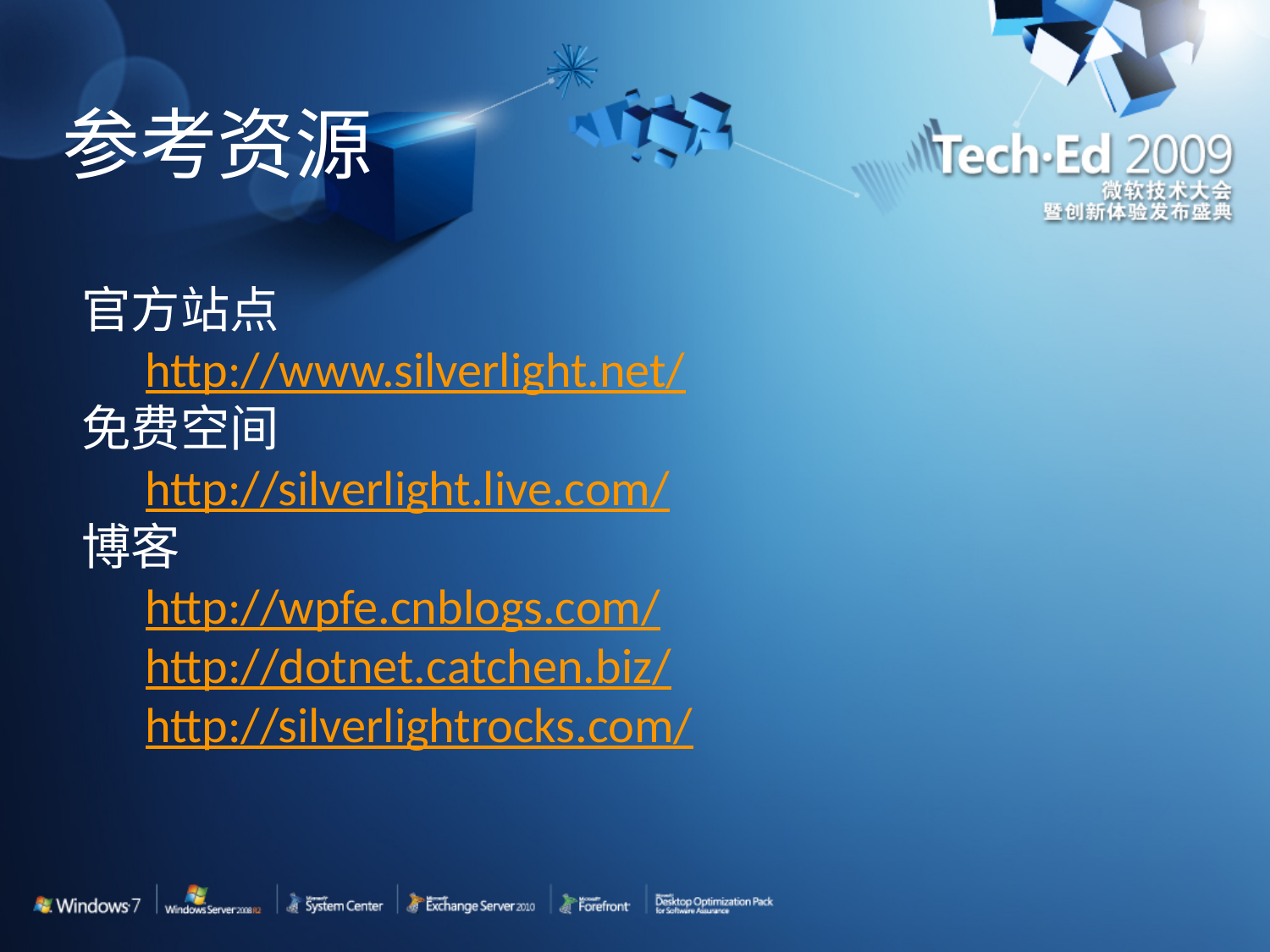

# 参考资源
官方站点
http://www.silverlight.net/
免费空间
http://silverlight.live.com/
博客
http://wpfe.cnblogs.com/
http://dotnet.catchen.biz/
http://silverlightrocks.com/